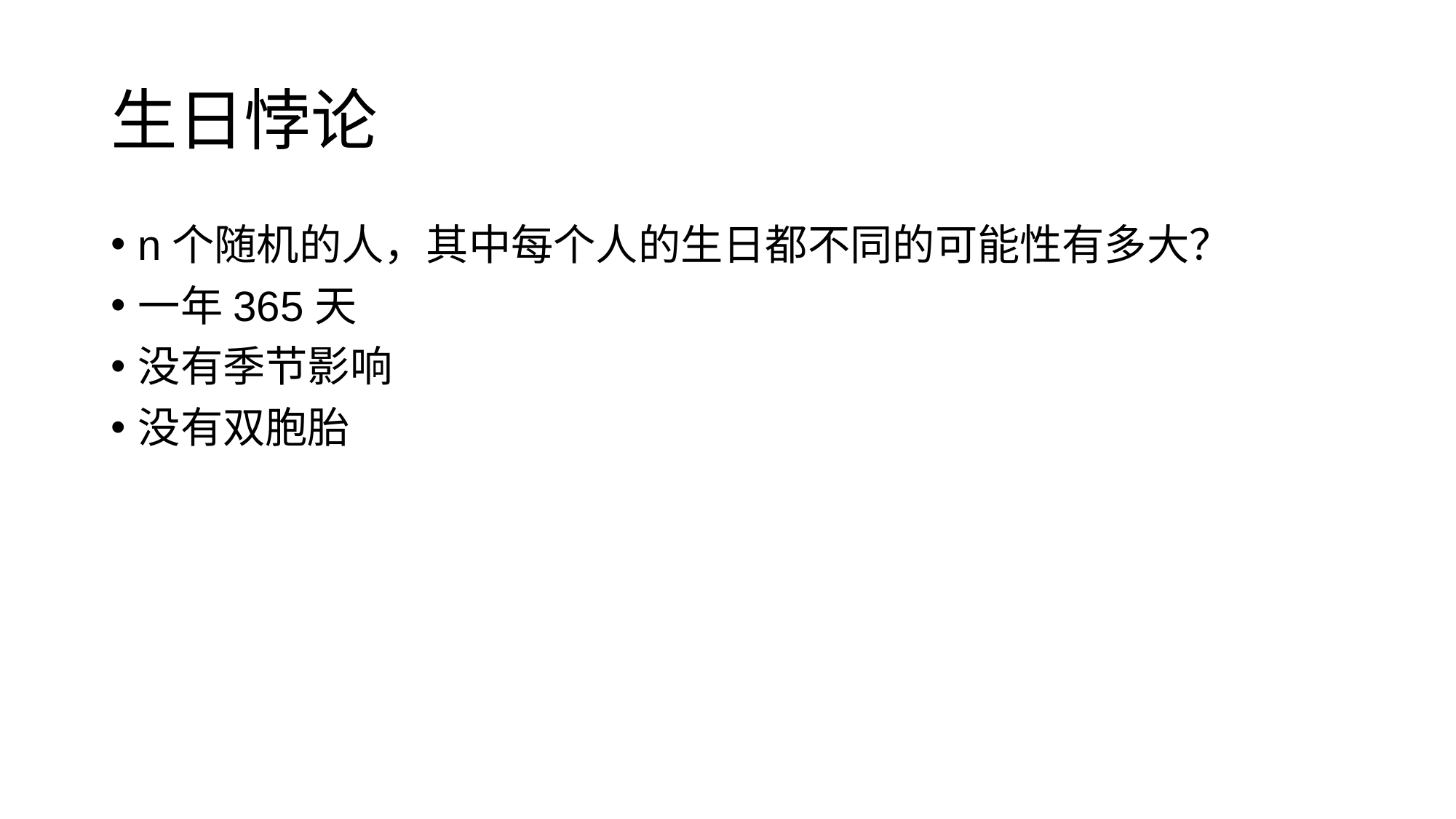

# 生日悖论
n个随机的人，其中每个人的生日都不同的可能性有多大？
一年365天
没有季节影响
没有双胞胎